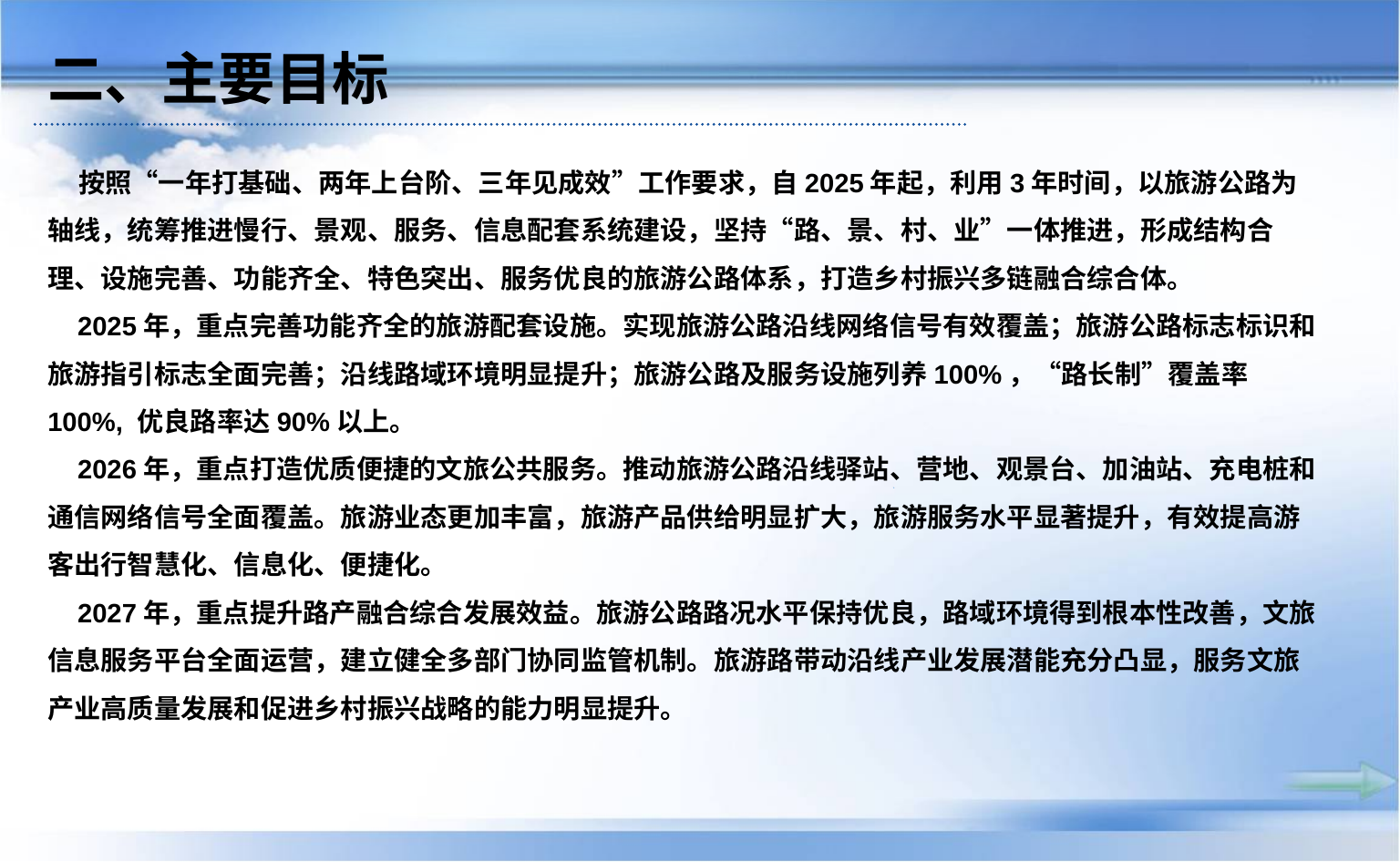

# 二、主要目标
    按照“一年打基础、两年上台阶、三年见成效”工作要求，自2025年起，利用3年时间，以旅游公路为轴线，统筹推进慢行、景观、服务、信息配套系统建设，坚持“路、景、村、业”一体推进，形成结构合理、设施完善、功能齐全、特色突出、服务优良的旅游公路体系，打造乡村振兴多链融合综合体。
    2025年，重点完善功能齐全的旅游配套设施。实现旅游公路沿线网络信号有效覆盖；旅游公路标志标识和旅游指引标志全面完善；沿线路域环境明显提升；旅游公路及服务设施列养100%，“路长制”覆盖率100%, 优良路率达90%以上。
    2026年，重点打造优质便捷的文旅公共服务。推动旅游公路沿线驿站、营地、观景台、加油站、充电桩和通信网络信号全面覆盖。旅游业态更加丰富，旅游产品供给明显扩大，旅游服务水平显著提升，有效提高游客出行智慧化、信息化、便捷化。
    2027年，重点提升路产融合综合发展效益。旅游公路路况水平保持优良，路域环境得到根本性改善，文旅信息服务平台全面运营，建立健全多部门协同监管机制。旅游路带动沿线产业发展潜能充分凸显，服务文旅产业高质量发展和促进乡村振兴战略的能力明显提升。